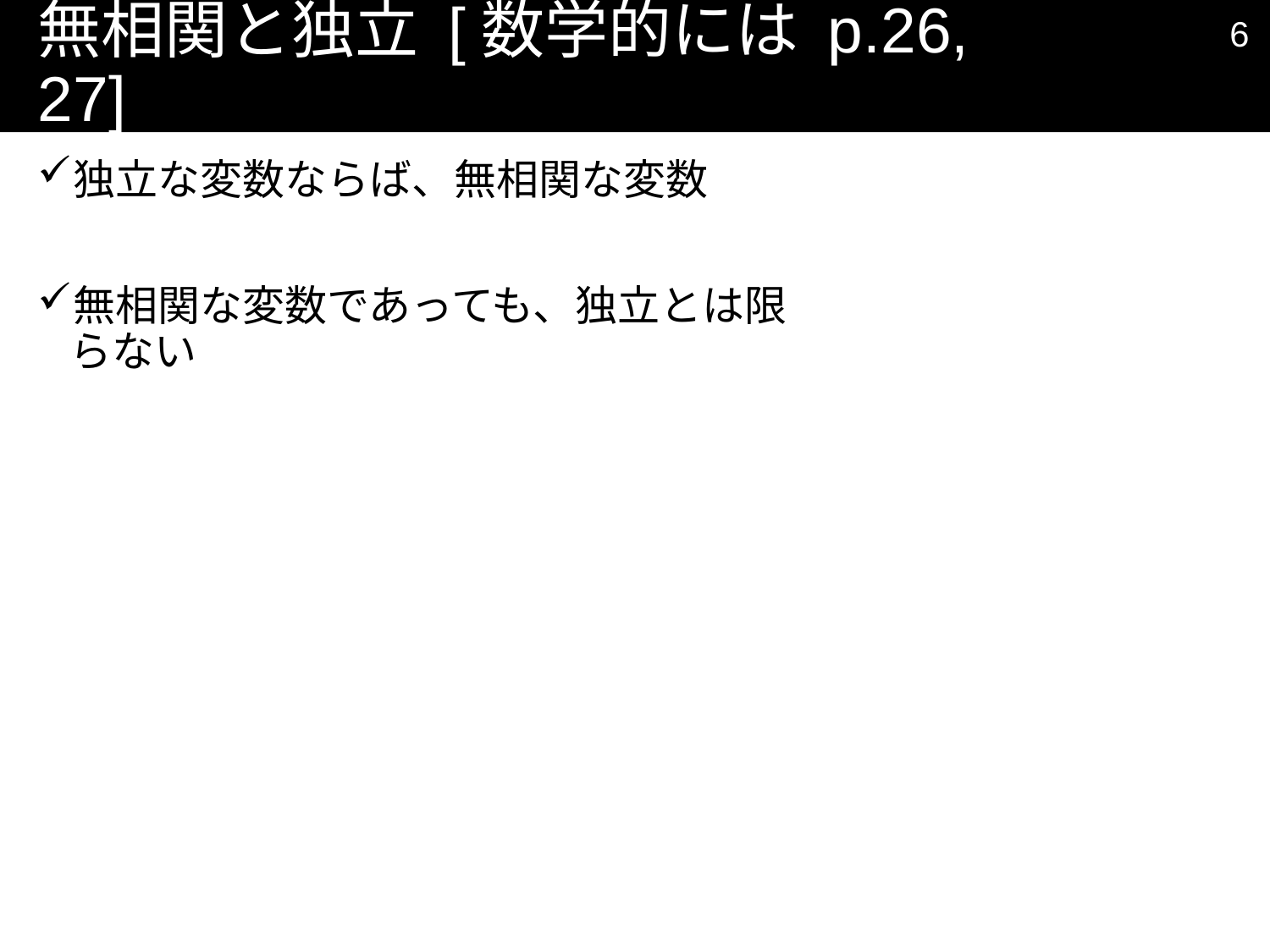

6
# 無相関と独立 [数学的には p.26, 27]
独立な変数ならば、無相関な変数

無相関な変数であっても、独立とは限らない